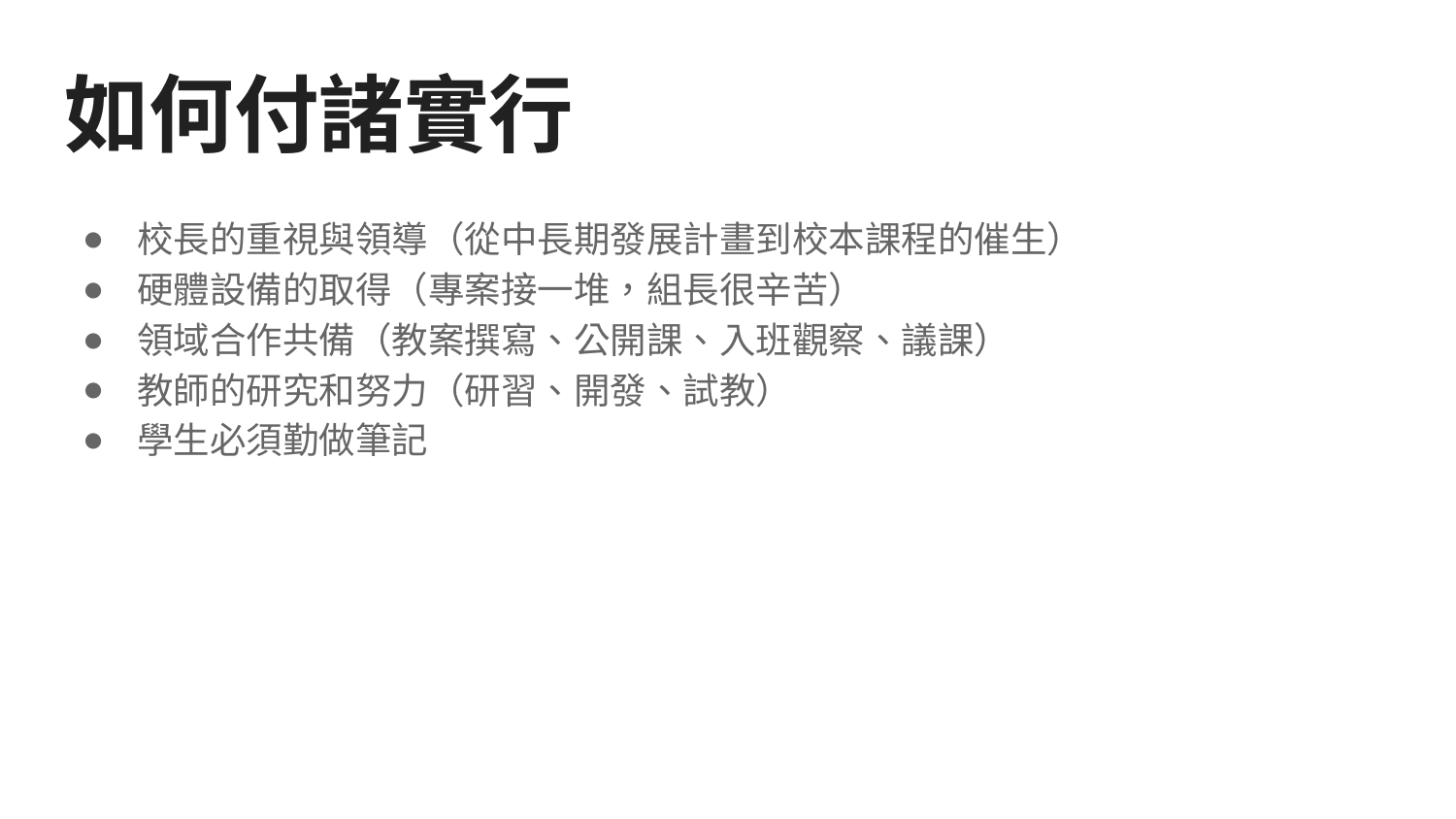

# 如何付諸實行
校長的重視與領導（從中長期發展計畫到校本課程的催生）
硬體設備的取得（專案接一堆，組長很辛苦）
領域合作共備（教案撰寫、公開課、入班觀察、議課）
教師的研究和努力（研習、開發、試教）
學生必須勤做筆記